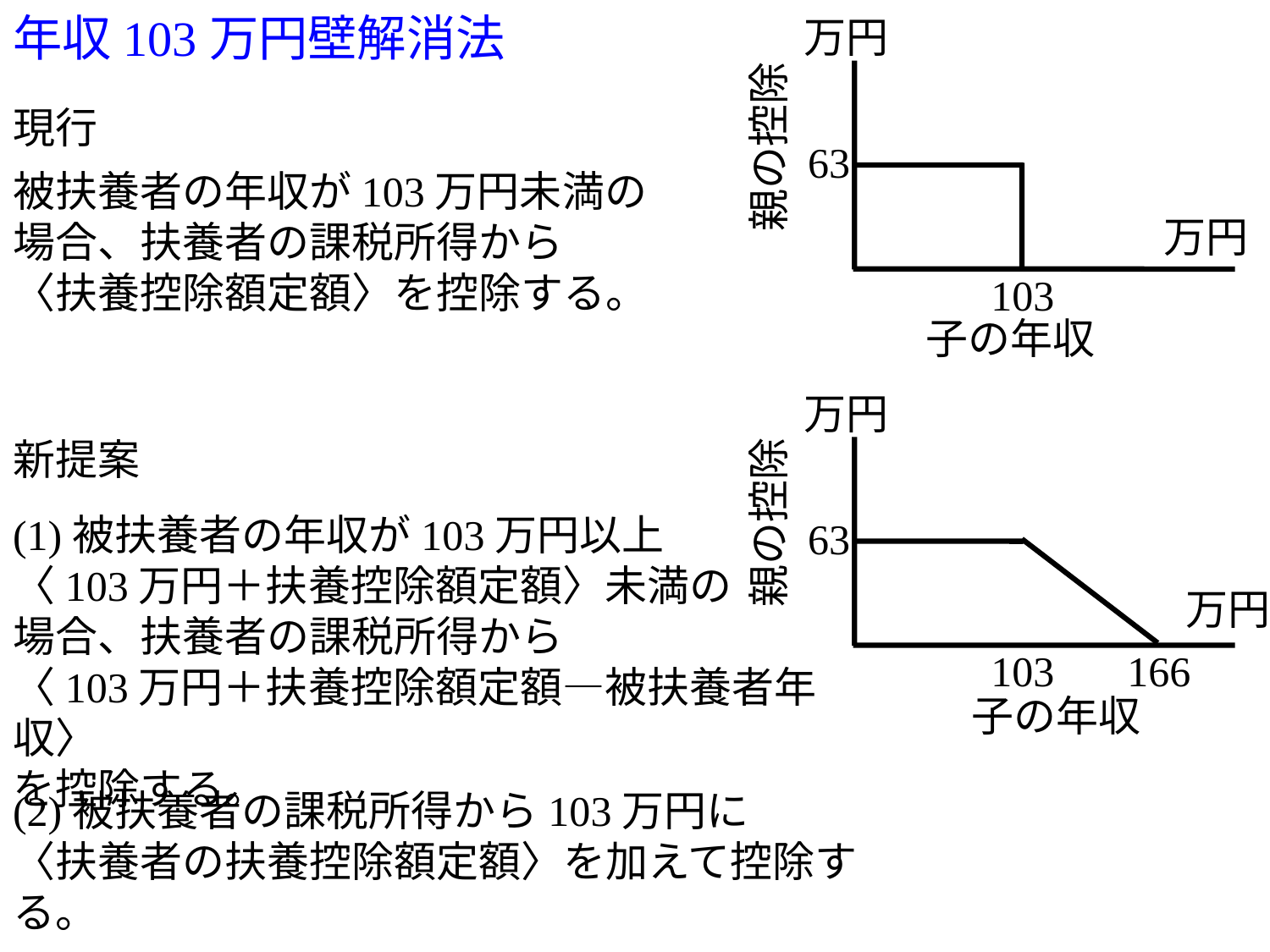

年収103万円壁解消法
万円
親の控除
現行
63
被扶養者の年収が103万円未満の
場合、扶養者の課税所得から
〈扶養控除額定額〉を控除する。

万円

103

子の年収
万円
新提案
親の控除
(1)被扶養者の年収が103万円以上
〈103万円＋扶養控除額定額〉未満の
場合、扶養者の課税所得から
〈103万円＋扶養控除額定額―被扶養者年収〉
を控除する。
63

万円
103
166

子の年収
(2)被扶養者の課税所得から103万円に
〈扶養者の扶養控除額定額〉を加えて控除する。